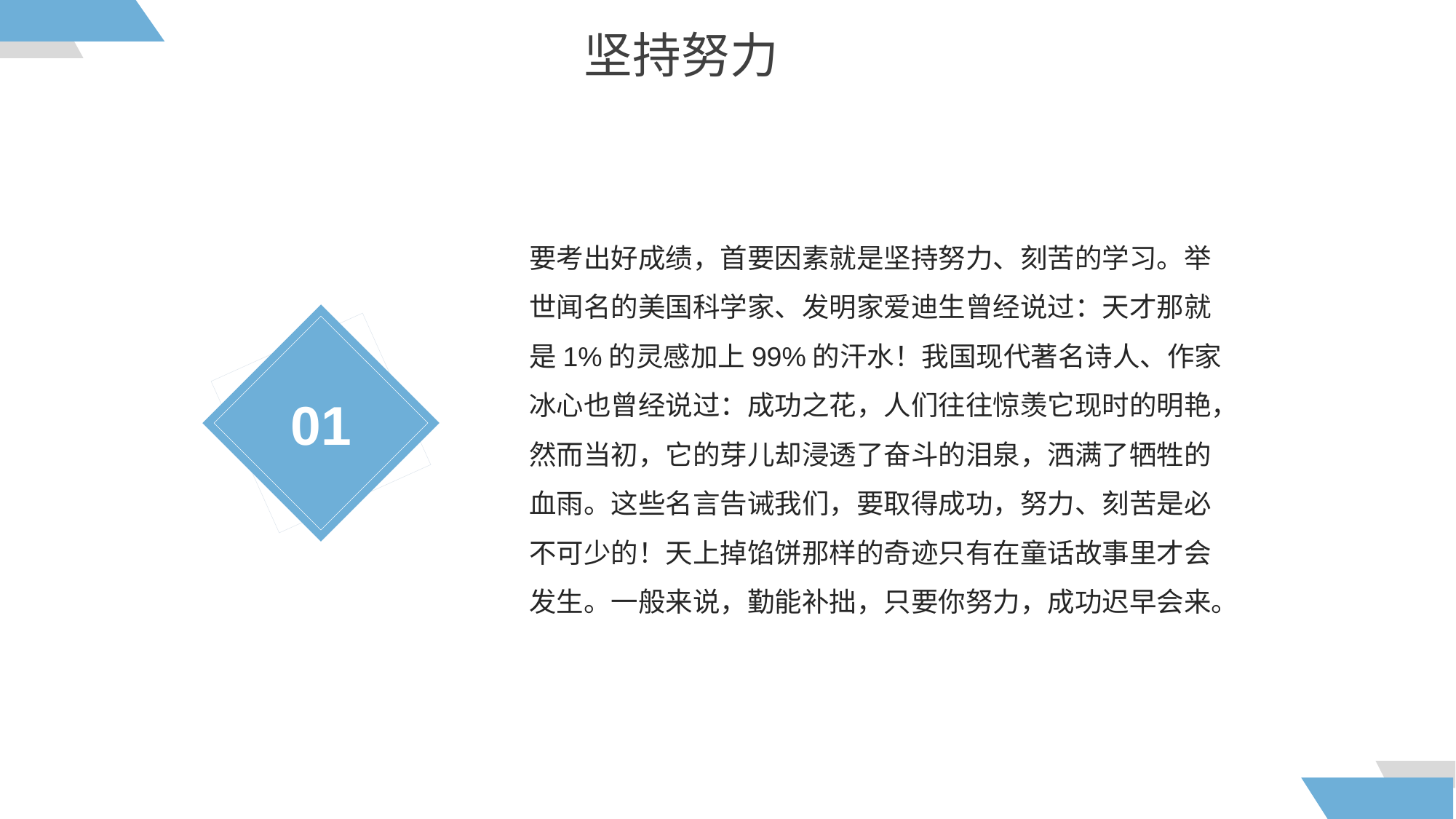

坚持努力
要考出好成绩，首要因素就是坚持努力、刻苦的学习。举世闻名的美国科学家、发明家爱迪生曾经说过：天才那就是1%的灵感加上99%的汗水！我国现代著名诗人、作家冰心也曾经说过：成功之花，人们往往惊羡它现时的明艳，然而当初，它的芽儿却浸透了奋斗的泪泉，洒满了牺牲的血雨。这些名言告诫我们，要取得成功，努力、刻苦是必不可少的！天上掉馅饼那样的奇迹只有在童话故事里才会发生。一般来说，勤能补拙，只要你努力，成功迟早会来。
01